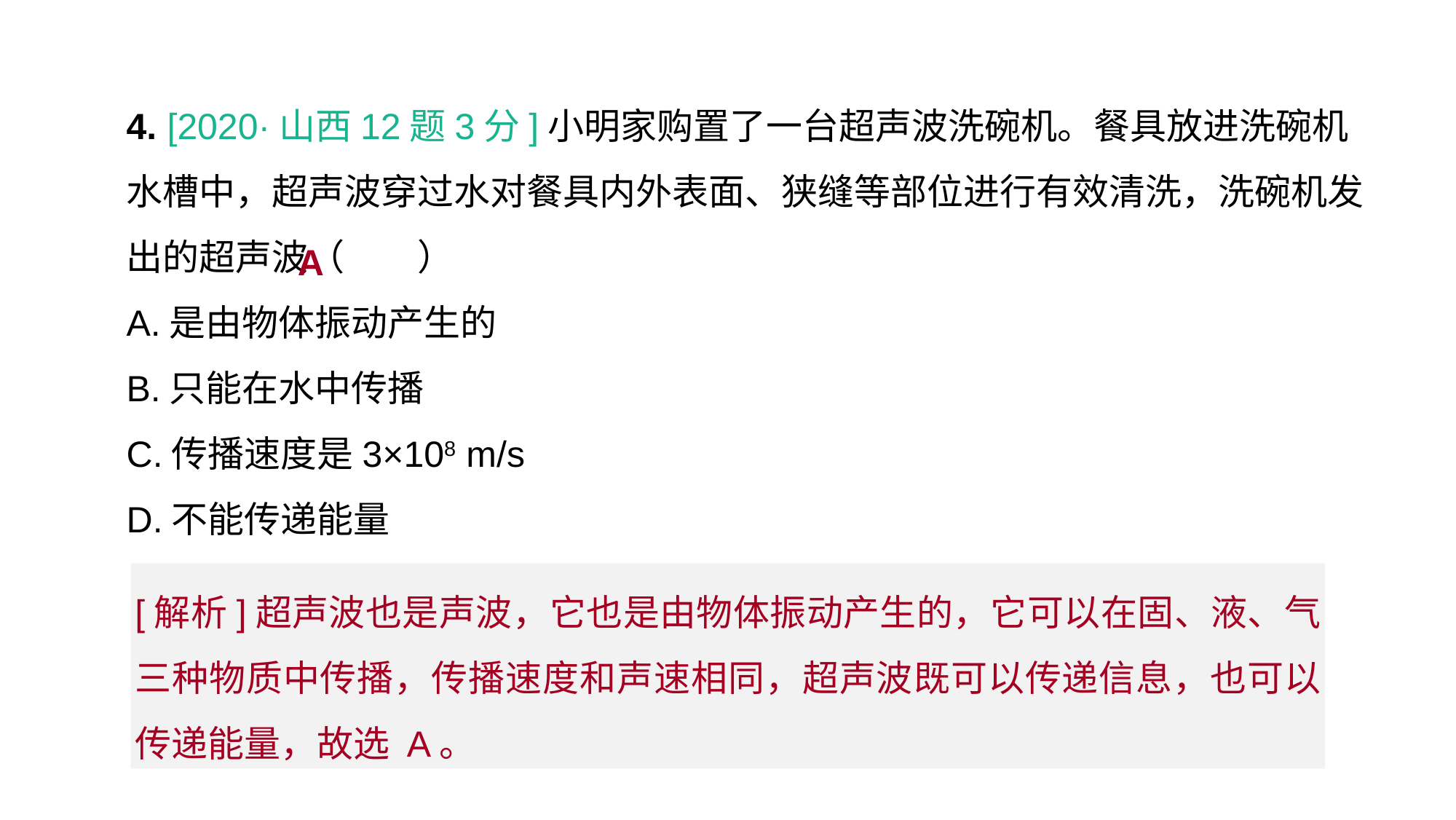

4. [2020·山西12题3分]小明家购置了一台超声波洗碗机。餐具放进洗碗机水槽中，超声波穿过水对餐具内外表面、狭缝等部位进行有效清洗，洗碗机发出的超声波（　　）
A.是由物体振动产生的
B.只能在水中传播
C.传播速度是3×108 m/s
D.不能传递能量
A
真题回顾 把握考向
[解析]超声波也是声波，它也是由物体振动产生的，它可以在固、液、气三种物质中传播，传播速度和声速相同，超声波既可以传递信息，也可以传递能量，故选 A。